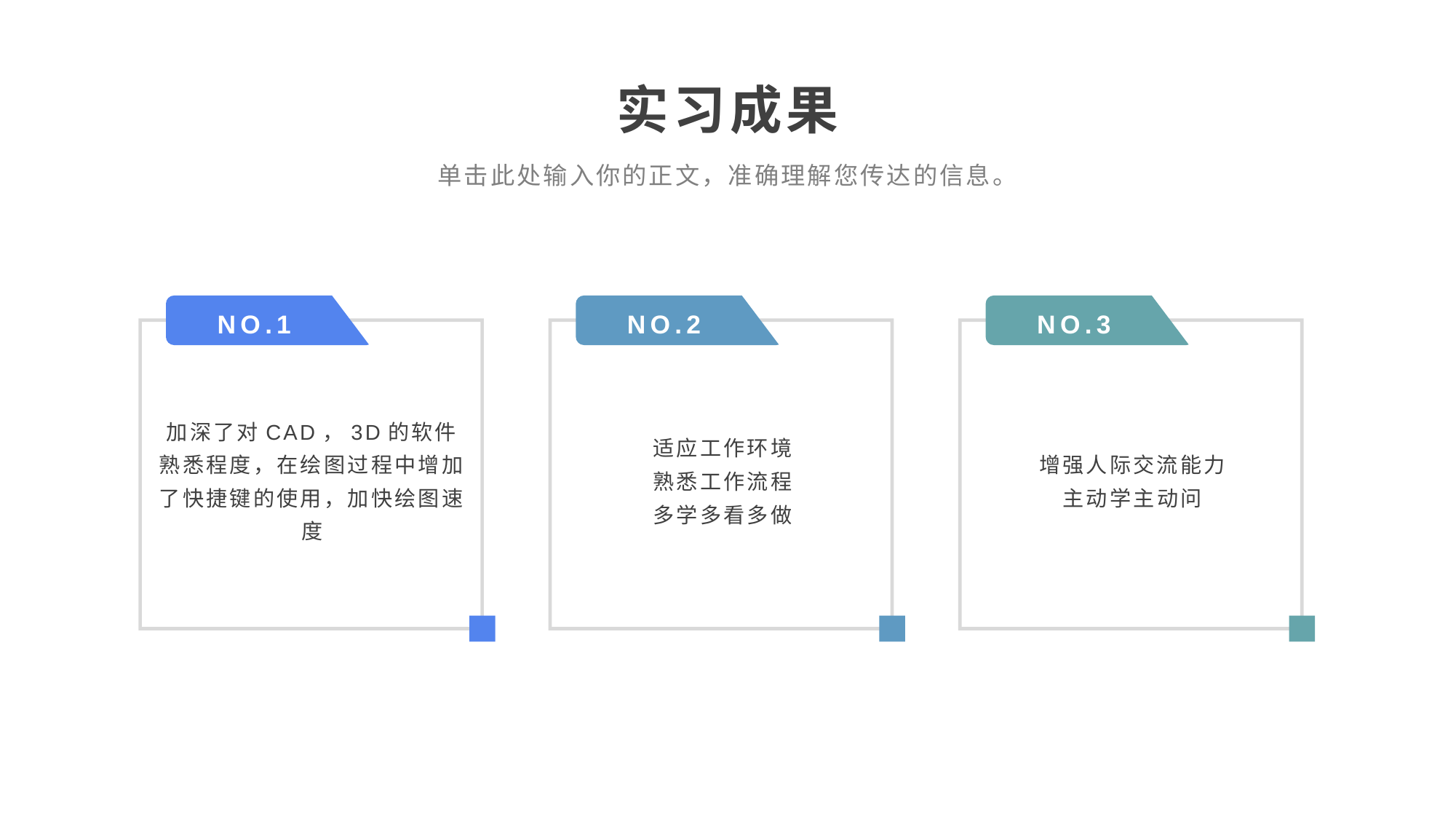

实习成果
单击此处输入你的正文，准确理解您传达的信息。
NO.1
NO.2
NO.3

加深了对CAD，3D的软件熟悉程度，在绘图过程中增加了快捷键的使用，加快绘图速度
适应工作环境
熟悉工作流程
多学多看多做
增强人际交流能力
主动学主动问